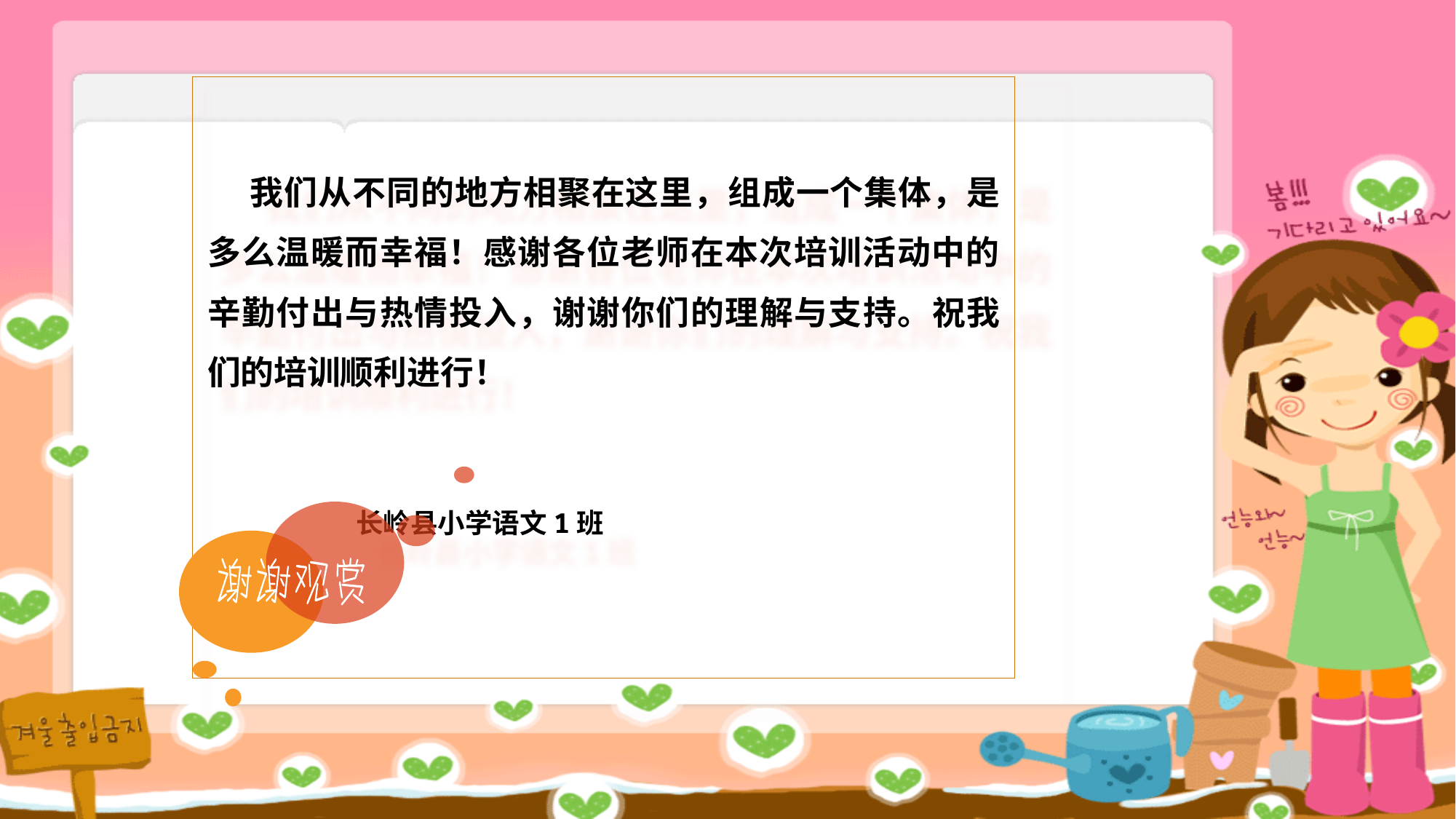

我们从不同的地方相聚在这里，组成一个集体，是多么温暖而幸福！感谢各位老师在本次培训活动中的辛勤付出与热情投入，谢谢你们的理解与支持。祝我们的培训顺利进行！

                       长岭县小学语文1班